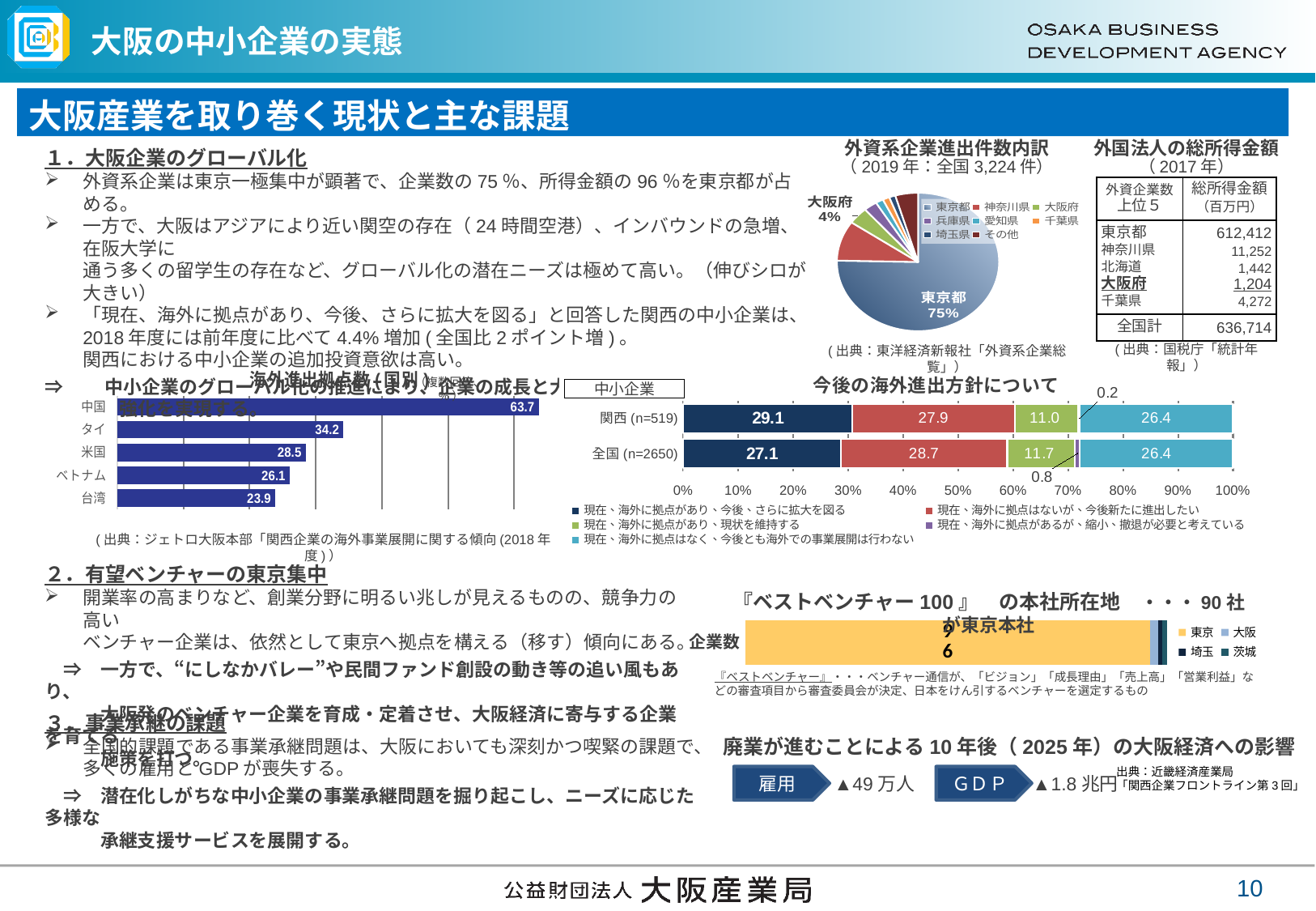

# 大阪の中小企業の実態
大阪産業を取り巻く現状と主な課題
１．大阪企業のグローバル化
外資系企業は東京一極集中が顕著で、企業数の75％、所得金額の96％を東京都が占める。
一方で、大阪はアジアにより近い関空の存在（24時間空港）、インバウンドの急増、在阪大学に
通う多くの留学生の存在など、グローバル化の潜在ニーズは極めて高い。（伸びシロが大きい）
「現在、海外に拠点があり、今後、さらに拡大を図る」と回答した関西の中小企業は、
2018年度には前年度に比べて4.4%増加(全国比2ポイント増)。
関西における中小企業の追加投資意欲は高い。
⇒　　中小企業のグローバル化の推進により、企業の成長と大阪における国際競争力の
　　　　強化を実現する。
外資系企業進出件数内訳
（2019年：全国3,224件）
外国法人の総所得金額
（2017年）
| 外資企業数 上位５ | 総所得金額 （百万円） |
| --- | --- |
| 東京都 神奈川県 北海道 大阪府 千葉県 | 612,412 11,252 1,442 1,204 4,272 |
| 全国計 | 636,714 |

### Chart

| Category |  |
|---|---|
| 東京都 | 2428.0 |
| 神奈川県 | 302.0 |
| 大阪府 | 129.0 |
| 兵庫県 | 86.0 |
| 愛知県 | 49.0 |
| 千葉県 | 44.0 |
| 埼玉県 | 40.0 |
| その他 | 146.0 |
(出典：国税庁「統計年報」）
(出典：東洋経済新報社「外資系企業総覧」）

### Chart: 今後の海外進出方針について

| Category | 現在、海外に拠点があり、今後、さらに拡大を図る | 現在、海外に拠点はないが、今後新たに進出したい | 現在、海外に拠点があり、現状を維持する | 現在、海外に拠点があるが、縮小、撤退が必要と考えている | 現在、海外に拠点はなく、今後とも海外での事業展開は行わない |
|---|---|---|---|---|---|
| 全国(n=2650) | 27.1 | 28.7 | 11.7 | 0.8 | 26.4 |
| 関西(n=519) | 29.1 | 27.9 | 11.0 | 0.2 | 26.4 |

### Chart: 海外進出拠点数(国別)

| Category | 国別 |
|---|---|
| 中国 | 63.7 |
| タイ | 34.2 |
| 米国 | 28.5 |
| ベトナム | 26.1 |
| 台湾 | 23.9 |
（複数回答、%）
中小企業
(出典：ジェトロ大阪本部「関西企業の海外事業展開に関する傾向(2018年度)）
２．有望ベンチャーの東京集中
開業率の高まりなど、創業分野に明るい兆しが見えるものの、競争力の高い
ベンチャー企業は、依然として東京へ拠点を構える（移す）傾向にある。
　⇒　一方で、“にしなかバレー”や民間ファンド創設の動き等の追い風もあり、
　　　大阪発のベンチャー企業を育成・定着させ、大阪経済に寄与する企業を育てる
　　　施策を打つ。
『ベストベンチャー100』　の本社所在地　・・・90社が東京本社

### Chart

| Category | 東京 | 大阪 | 埼玉 | 茨城 |
|---|---|---|---|---|
企業数
『ベストベンチャー』・・・ベンチャー通信が、「ビジョン」「成長理由」「売上高」「営業利益」などの審査項目から審査委員会が決定、日本をけん引するベンチャーを選定するもの
３．事業承継の課題
全国的課題である事業承継問題は、大阪においても深刻かつ喫緊の課題で、多くの雇用とGDPが喪失する。
　⇒　潜在化しがちな中小企業の事業承継問題を掘り起こし、ニーズに応じた多様な
　　　承継支援サービスを展開する。
廃業が進むことによる10年後（2025年）の大阪経済への影響
出典：近畿経済産業局
「関西企業フロントライン第3回」
雇用
▲49万人
ＧＤＰ
▲1.8兆円
10